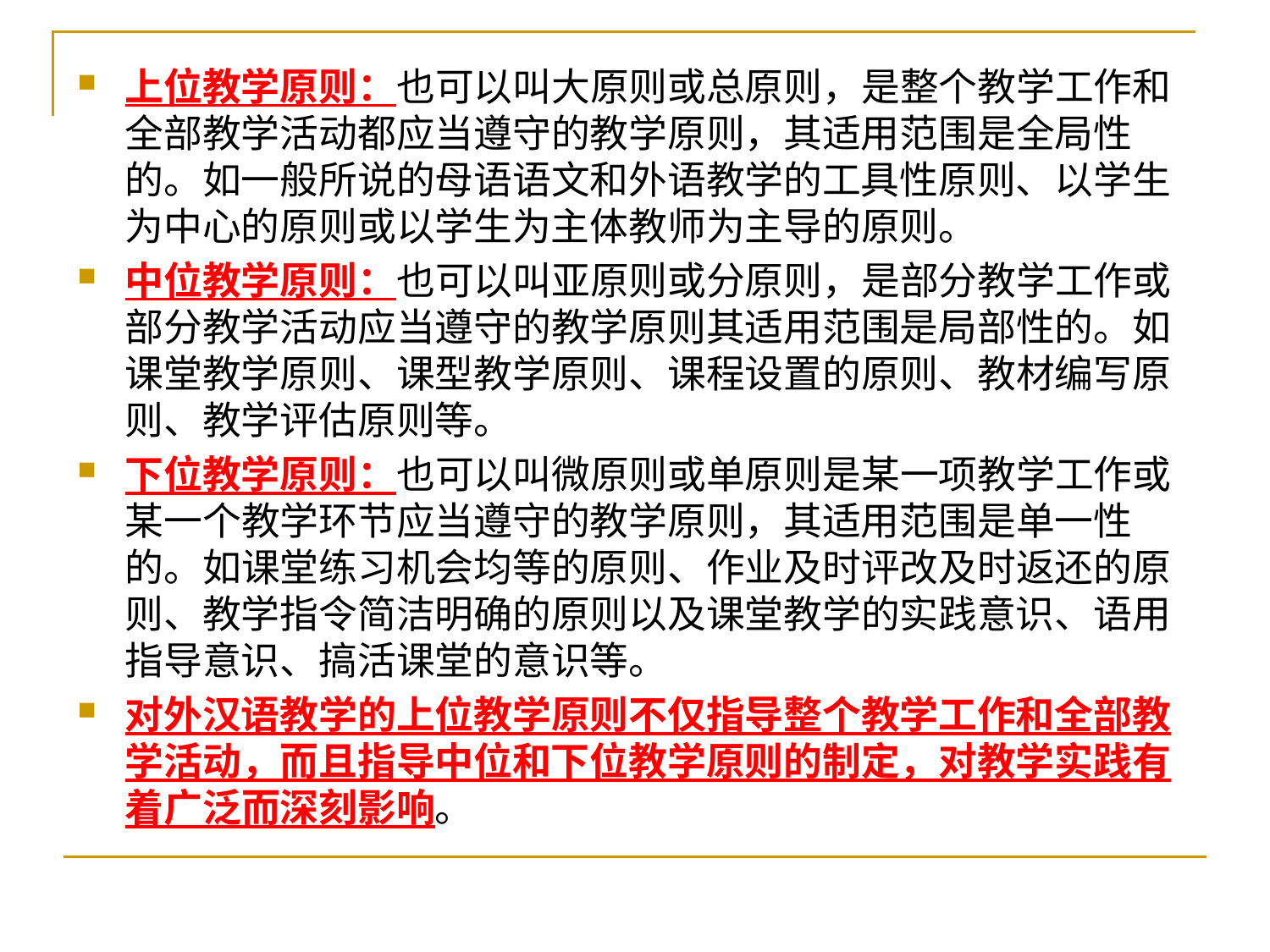

上位教学原则：也可以叫大原则或总原则，是整个教学工作和全部教学活动都应当遵守的教学原则，其适用范围是全局性的。如一般所说的母语语文和外语教学的工具性原则、以学生为中心的原则或以学生为主体教师为主导的原则。
中位教学原则：也可以叫亚原则或分原则，是部分教学工作或部分教学活动应当遵守的教学原则其适用范围是局部性的。如课堂教学原则、课型教学原则、课程设置的原则、教材编写原则、教学评估原则等。
下位教学原则：也可以叫微原则或单原则是某一项教学工作或某一个教学环节应当遵守的教学原则，其适用范围是单一性的。如课堂练习机会均等的原则、作业及时评改及时返还的原则、教学指令简洁明确的原则以及课堂教学的实践意识、语用指导意识、搞活课堂的意识等。
对外汉语教学的上位教学原则不仅指导整个教学工作和全部教学活动，而且指导中位和下位教学原则的制定，对教学实践有着广泛而深刻影响。